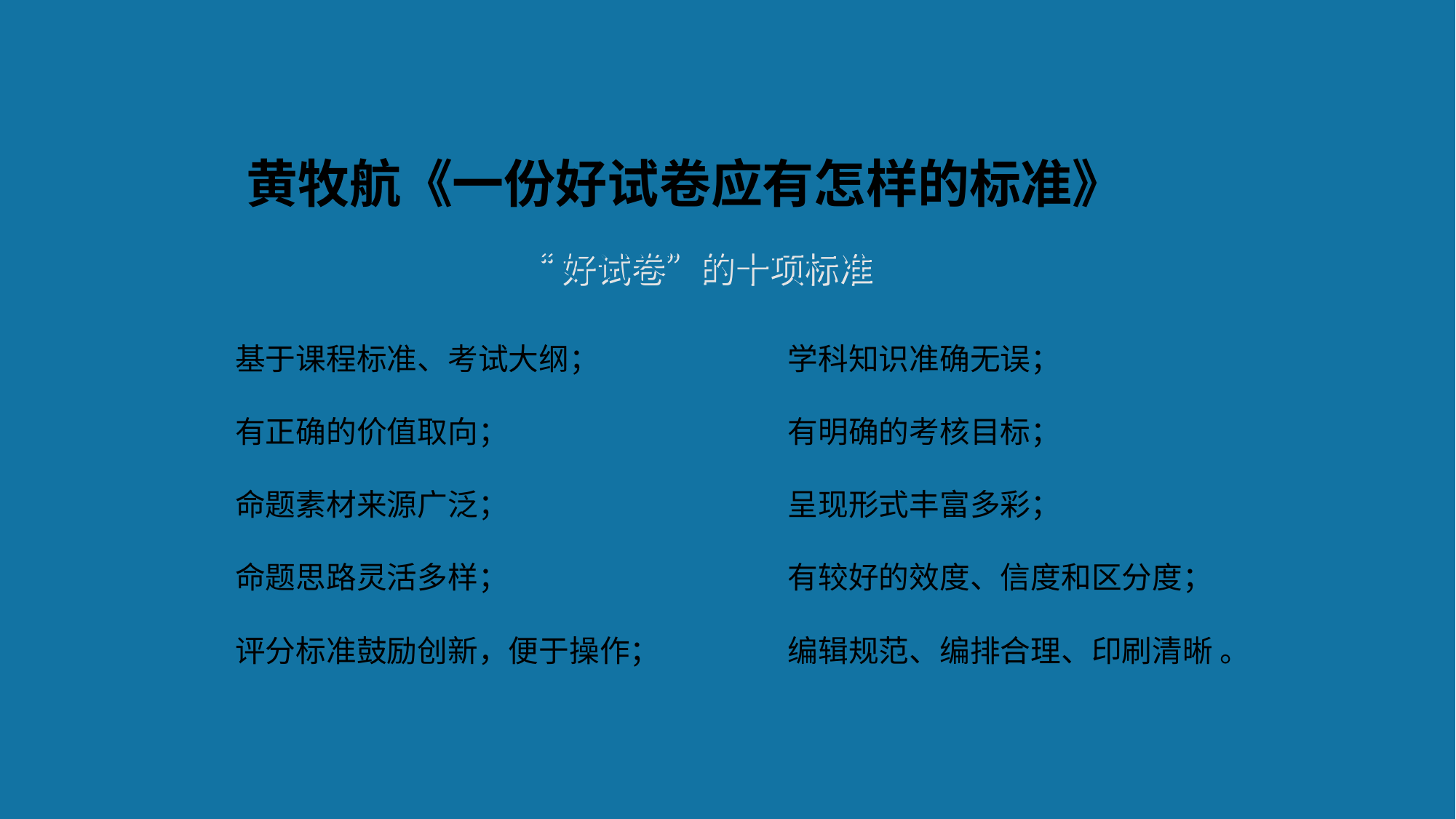

要有训练意识

黄牧航《一份好试卷应有怎样的标准》
 “好试卷”的十项标准
基于课程标准、考试大纲；
有正确的价值取向；
命题素材来源广泛；
命题思路灵活多样；
评分标准鼓励创新，便于操作；

学科知识准确无误；
有明确的考核目标；
呈现形式丰富多彩；
有较好的效度、信度和区分度；
编辑规范、编排合理、印刷清晰 。